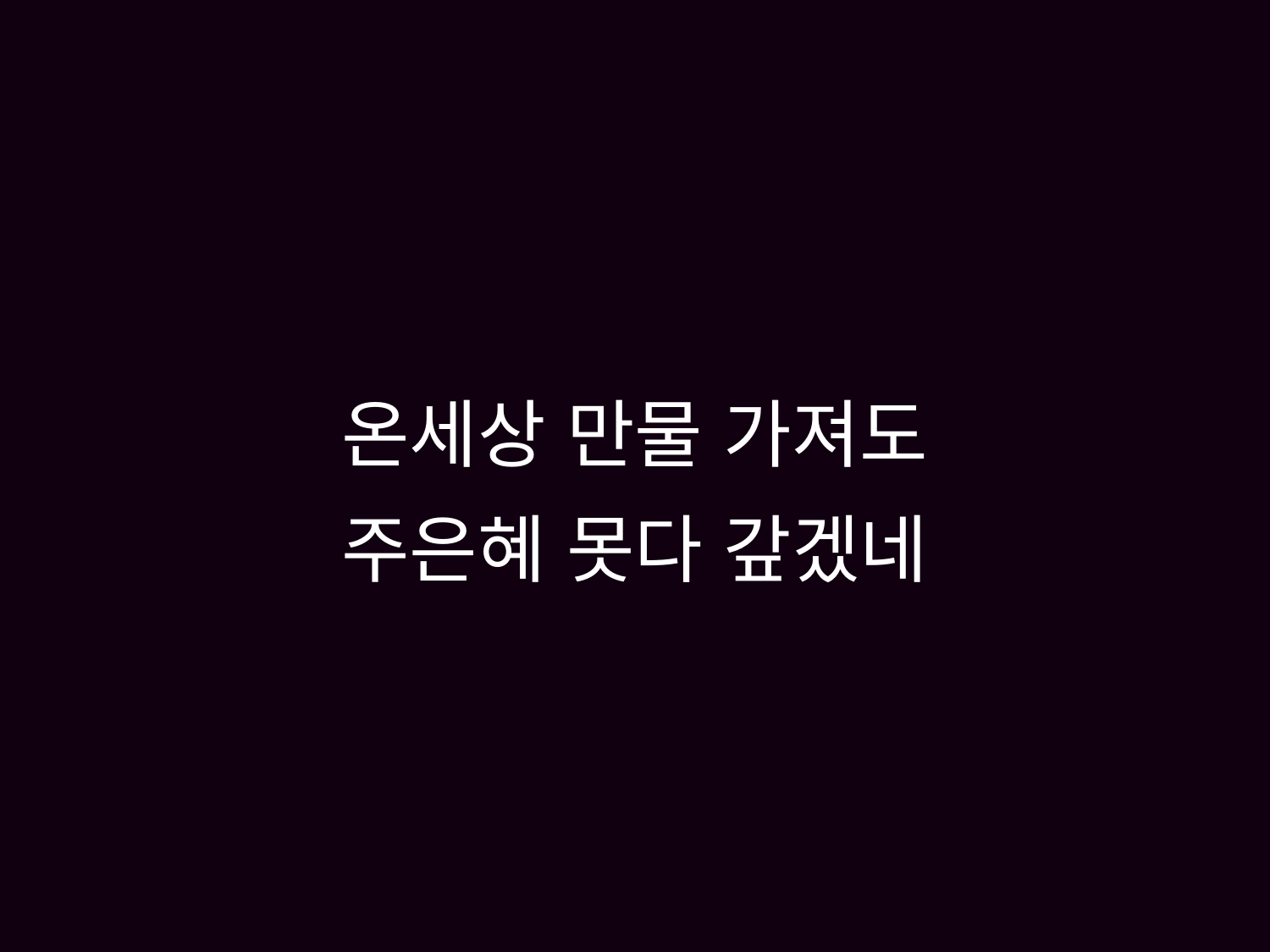

# 온세상 만물 가져도 주은혜 못다 갚겠네